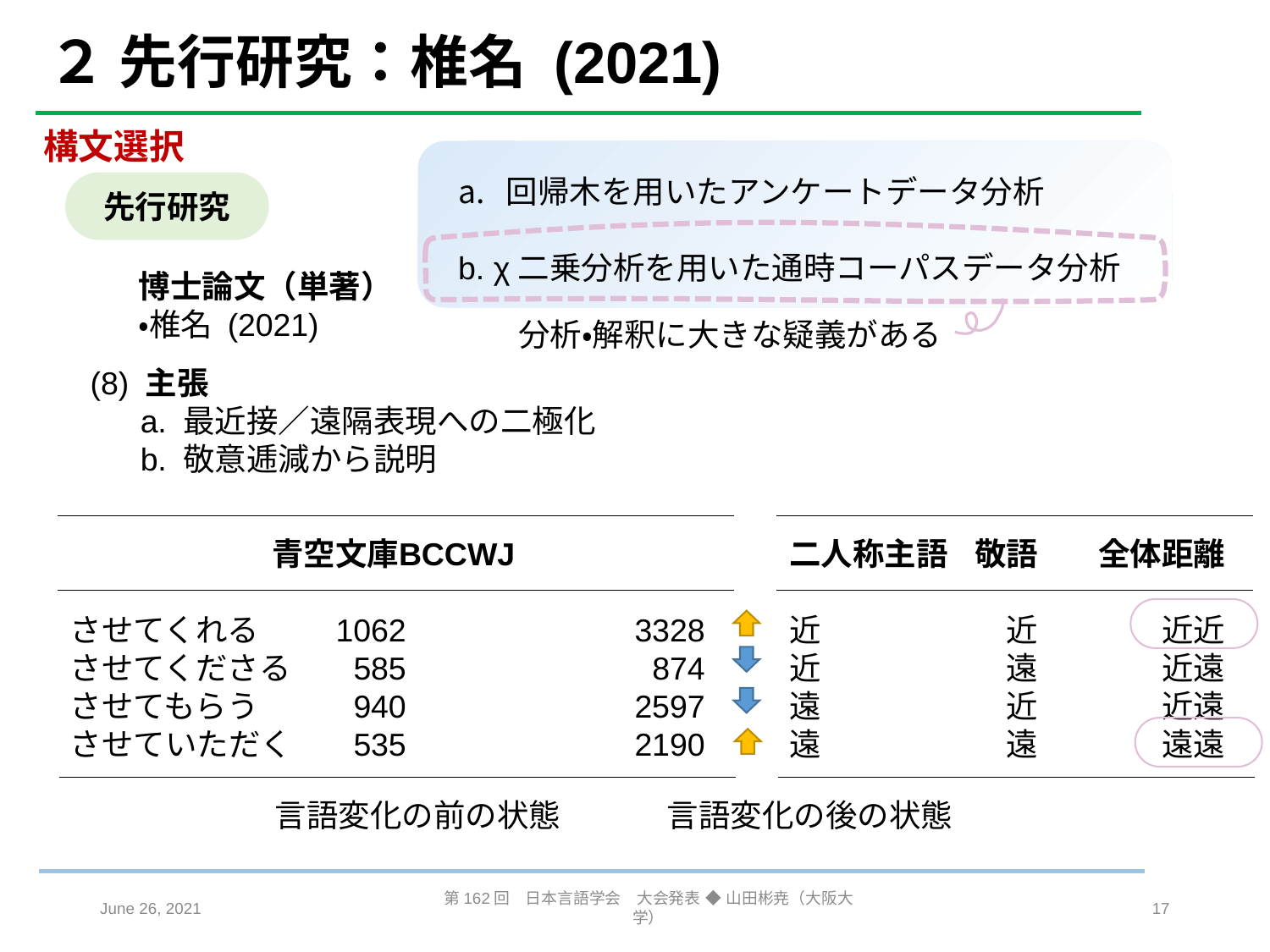

# ２ 先行研究：椎名 (2021)
構文選択

回帰木を用いたアンケートデータ分析

b. χ二乗分析を用いた通時コーパスデータ分析
先行研究

博士論文（単著）
・椎名 (2021)

　分析・解釈に大きな疑義がある
(8) 主張
     	a. 最近接／遠隔表現への二極化
	b. 敬意逓減から説明
二人称主語	敬語	全体距離

近	近	近近
近	遠	近遠
遠	近	近遠
遠	遠	遠遠
                           青空文庫	BCCWJ

させてくれる	1062	3328
させてくださる	585	874
させてもらう	940	2597
させていただく	535	2190

言語変化の前の状態
言語変化の後の状態
June 26, 2021
第162回　日本言語学会　大会発表 ◆ 山田彬尭（大阪大学）
17